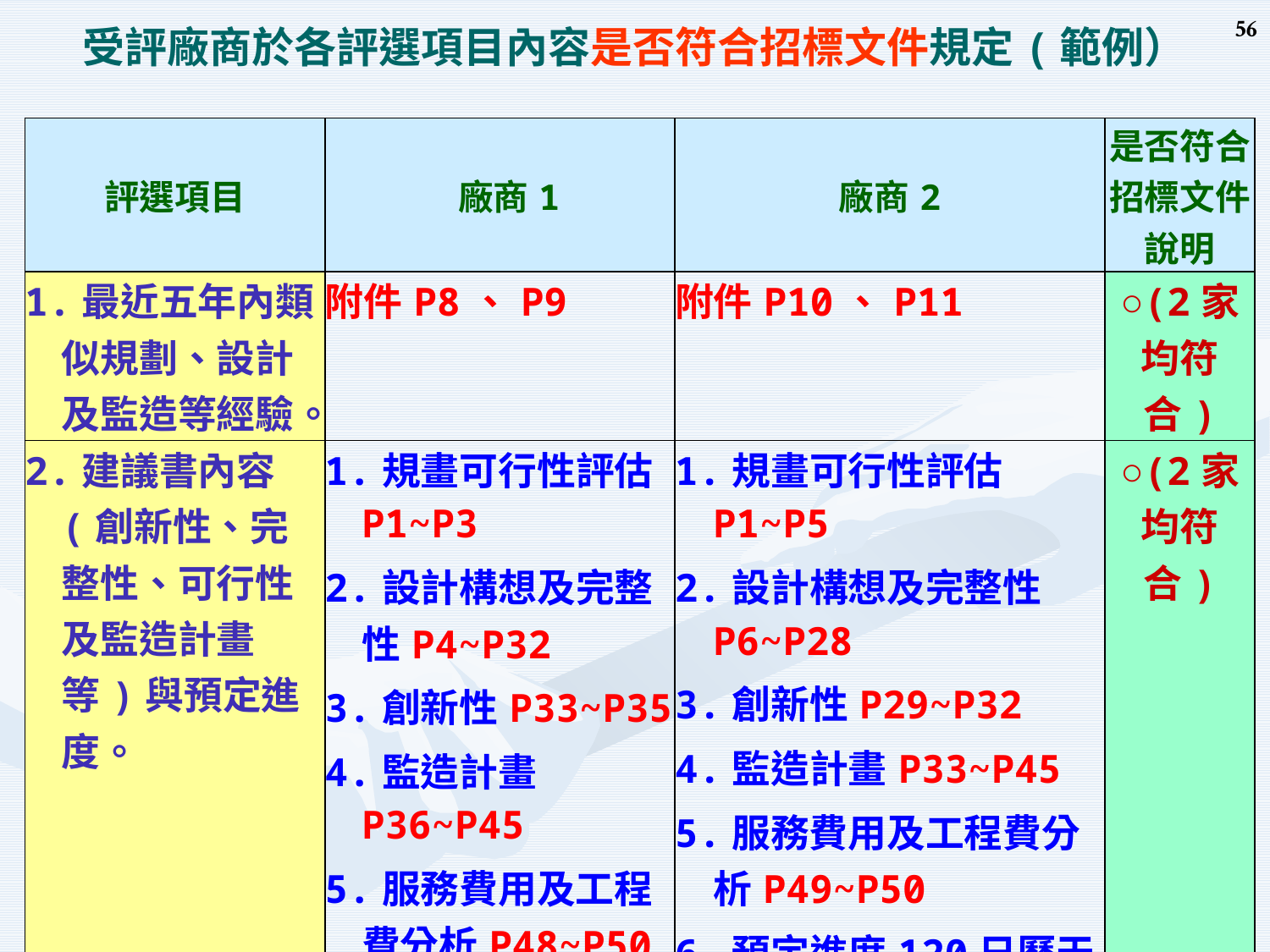

56
受評廠商於各評選項目內容是否符合招標文件規定(範例）

| 評選項目 | 廠商1 | 廠商2 | 是否符合招標文件說明 |
| --- | --- | --- | --- |
| 1.最近五年內類似規劃、設計及監造等經驗。 | 附件P8、P9 | 附件P10、P11 | ○(2家均符合) |
| 2.建議書內容(創新性、完整性、可行性及監造計畫等)與預定進度。 | 1.規畫可行性評估P1~P3 2.設計構想及完整性P4~P32 3.創新性P33~P35 4.監造計畫P36~P45 5.服務費用及工程費分析P48~P50 6.預定進度90日曆天 | 1.規畫可行性評估P1~P5 2.設計構想及完整性P6~P28 3.創新性P29~P32 4.監造計畫P33~P45 5.服務費用及工程費分析P49~P50 6.預定進度120日曆天 | ○(2家均符合) |